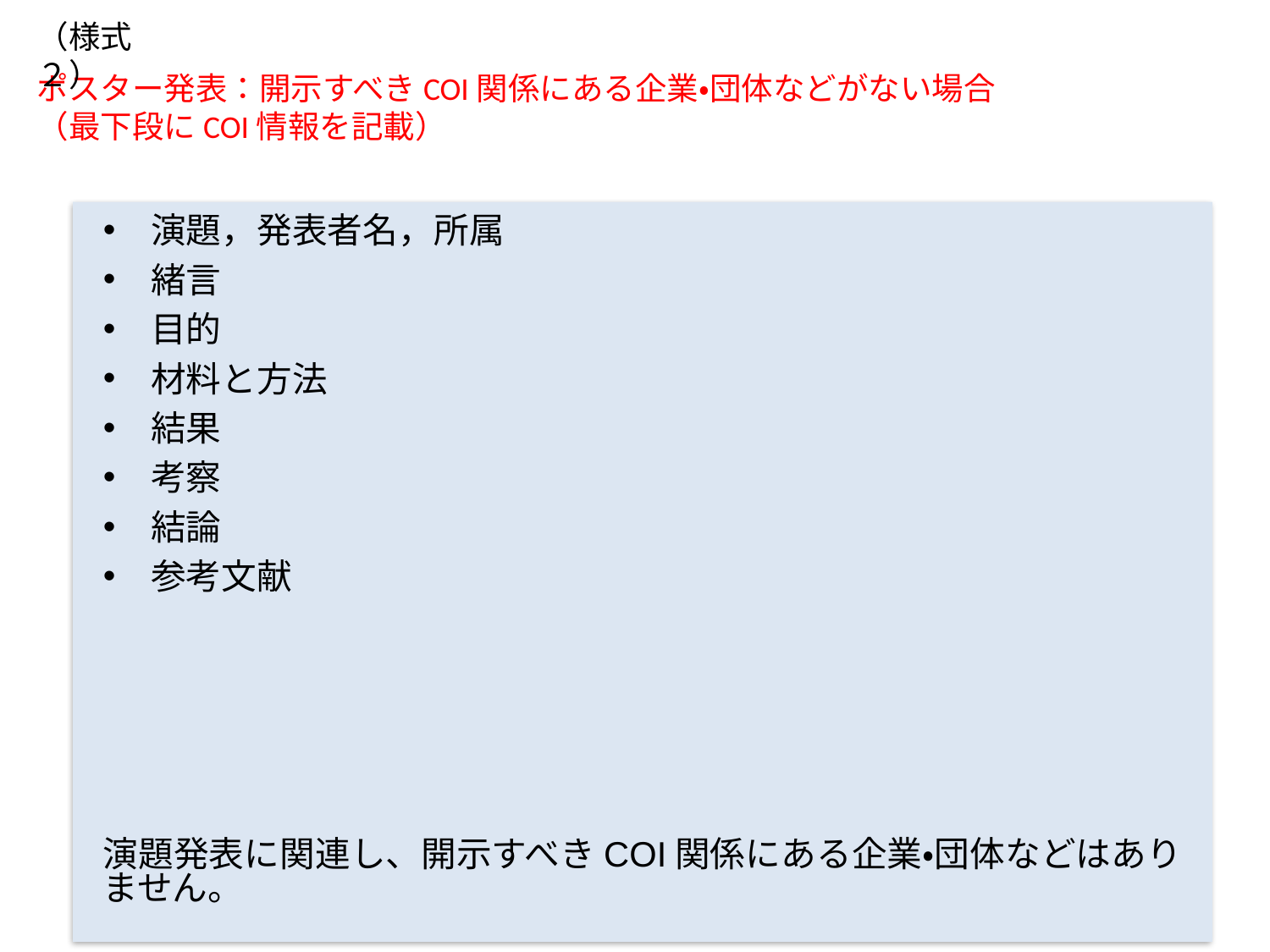

（様式２）
ポスター発表：開示すべきCOI関係にある企業・団体などがない場合
（最下段にCOI情報を記載）

演題，発表者名，所属
緒言
目的
材料と方法
結果
考察
結論
参考文献
演題発表に関連し、開示すべきCOI関係にある企業・団体などはありません。